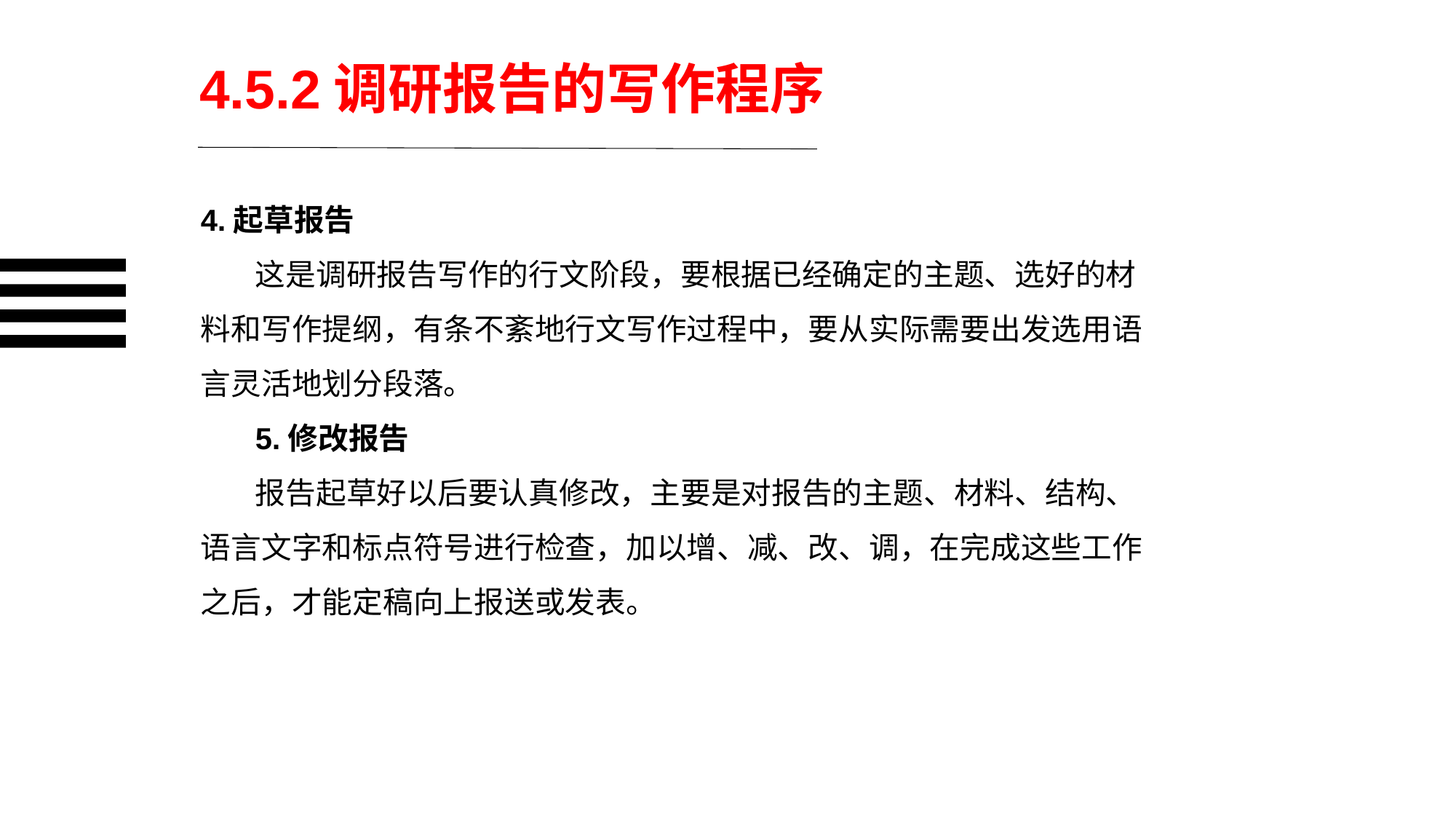

4.5.2调研报告的写作程序
4.起草报告
这是调研报告写作的行文阶段，要根据已经确定的主题、选好的材料和写作提纲，有条不紊地行文写作过程中，要从实际需要出发选用语言灵活地划分段落。
5.修改报告
报告起草好以后要认真修改，主要是对报告的主题、材料、结构、语言文字和标点符号进行检查，加以增、减、改、调，在完成这些工作之后，才能定稿向上报送或发表。